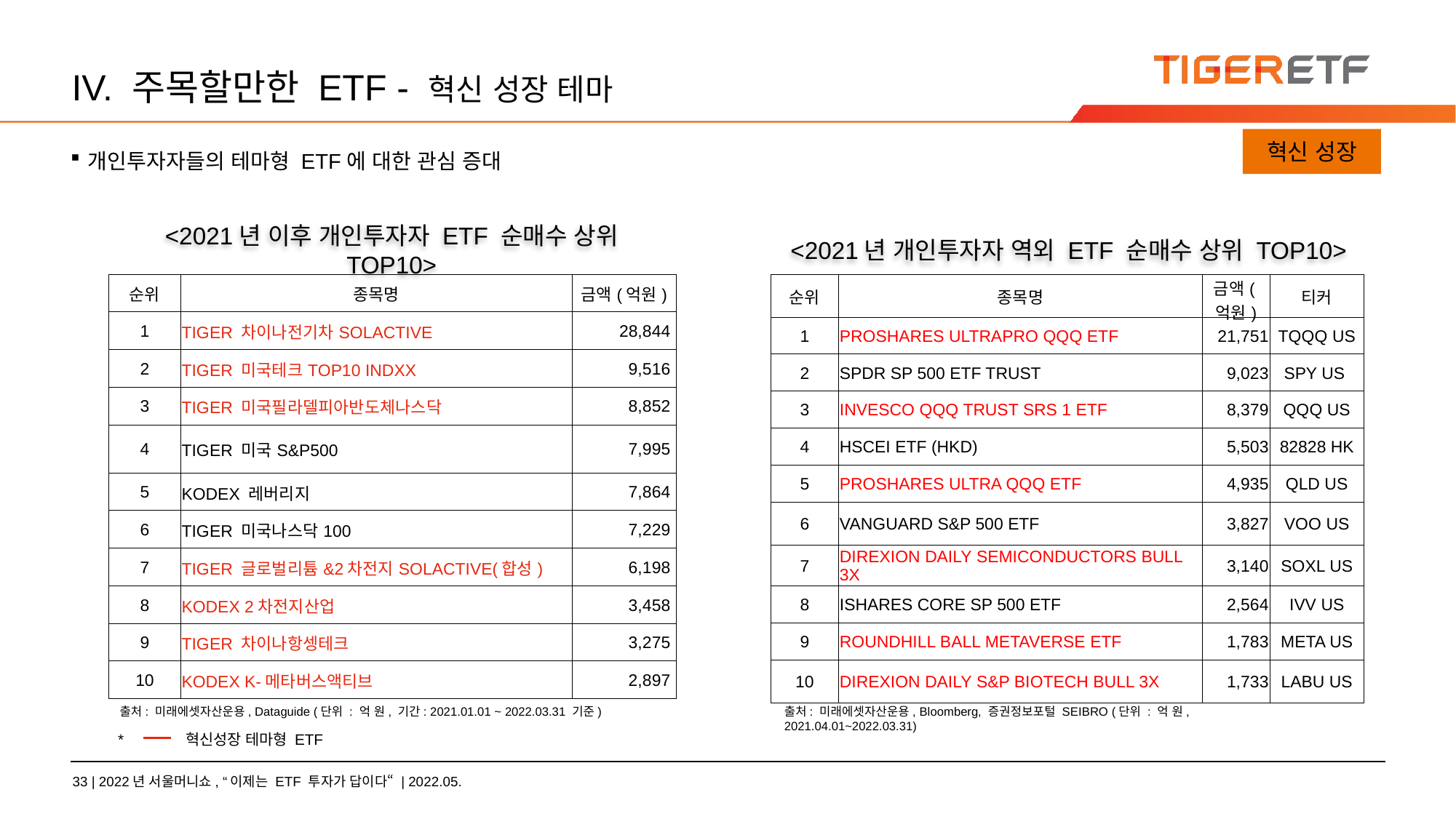

# IV. 주목할만한 ETF - 혁신 성장 테마
혁신 성장
개인투자자들의 테마형 ETF에 대한 관심 증대
<2021년 이후 개인투자자 ETF 순매수 상위 TOP10>
<2021년 개인투자자 역외 ETF 순매수 상위 TOP10>
| 순위 | 종목명 | 금액(억원) |
| --- | --- | --- |
| 1 | TIGER 차이나전기차SOLACTIVE | 28,844 |
| 2 | TIGER 미국테크TOP10 INDXX | 9,516 |
| 3 | TIGER 미국필라델피아반도체나스닥 | 8,852 |
| 4 | TIGER 미국S&P500 | 7,995 |
| 5 | KODEX 레버리지 | 7,864 |
| 6 | TIGER 미국나스닥100 | 7,229 |
| 7 | TIGER 글로벌리튬&2차전지SOLACTIVE(합성) | 6,198 |
| 8 | KODEX 2차전지산업 | 3,458 |
| 9 | TIGER 차이나항셍테크 | 3,275 |
| 10 | KODEX K-메타버스액티브 | 2,897 |
| 순위 | 종목명 | 금액(억원) | 티커 |
| --- | --- | --- | --- |
| 1 | PROSHARES ULTRAPRO QQQ ETF | 21,751 | TQQQ US |
| 2 | SPDR SP 500 ETF TRUST | 9,023 | SPY US |
| 3 | INVESCO QQQ TRUST SRS 1 ETF | 8,379 | QQQ US |
| 4 | HSCEI ETF (HKD) | 5,503 | 82828 HK |
| 5 | PROSHARES ULTRA QQQ ETF | 4,935 | QLD US |
| 6 | VANGUARD S&P 500 ETF | 3,827 | VOO US |
| 7 | DIREXION DAILY SEMICONDUCTORS BULL 3X | 3,140 | SOXL US |
| 8 | ISHARES CORE SP 500 ETF | 2,564 | IVV US |
| 9 | ROUNDHILL BALL METAVERSE ETF | 1,783 | META US |
| 10 | DIREXION DAILY S&P BIOTECH BULL 3X | 1,733 | LABU US |
출처: 미래에셋자산운용, Bloomberg, 증권정보포털 SEIBRO (단위 : 억 원, 2021.04.01~2022.03.31)
출처: 미래에셋자산운용, Dataguide (단위 : 억 원, 기간: 2021.01.01 ~ 2022.03.31 기준)
*              혁신성장 테마형 ETF